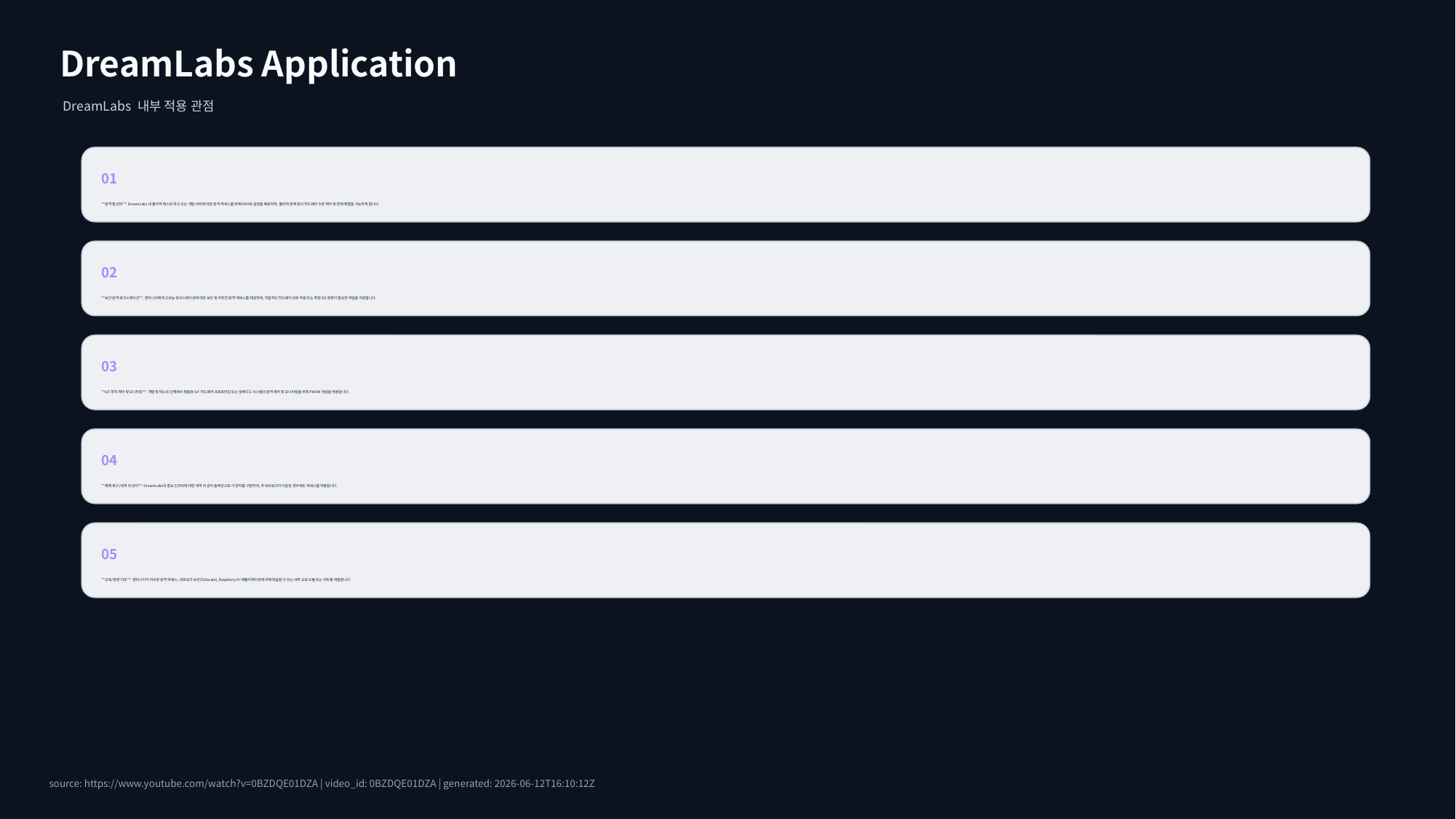

DreamLabs Application
DreamLabs 내부 적용 관점

01
**원격 랩 관리**: DreamLabs 내 물리적 테스트 머신 또는 개발 서버에 대한 원격 액세스를 위해 PiKVM 설정을 배포하여, 물리적 존재 없이 하드웨어 수준 제어 및 문제 해결을 가능하게 합니다.

02
**보안 원격 워크스테이션**: 엔지니어에게 고성능 워크스테이션에 대한 보안 및 저지연 원격 액세스를 제공하여, 직접적인 하드웨어 상호 작용 또는 특정 OS 환경이 필요한 작업을 지원합니다.

03
**IoT 장치 제어 및 모니터링**: 개발 및 테스트 단계에서 맞춤형 IoT 하드웨어 프로토타입 또는 임베디드 시스템의 원격 제어 및 모니터링을 위해 PiKVM 개념을 적용합니다.

04
**재해 복구/대역 외 관리**: DreamLabs의 중요 인프라에 대한 대역 외 관리 솔루션으로 이 장치를 구현하여, 주 네트워크가 다운된 경우에도 액세스를 허용합니다.

05
**교육/훈련 키트**: 엔지니어가 저수준 원격 액세스, 네트워크 보안(Tailscale), Raspberry Pi 애플리케이션에 대해 학습할 수 있는 내부 교육 모듈 또는 키트를 개발합니다.
source: https://www.youtube.com/watch?v=0BZDQE01DZA | video_id: 0BZDQE01DZA | generated: 2026-06-12T16:10:12Z